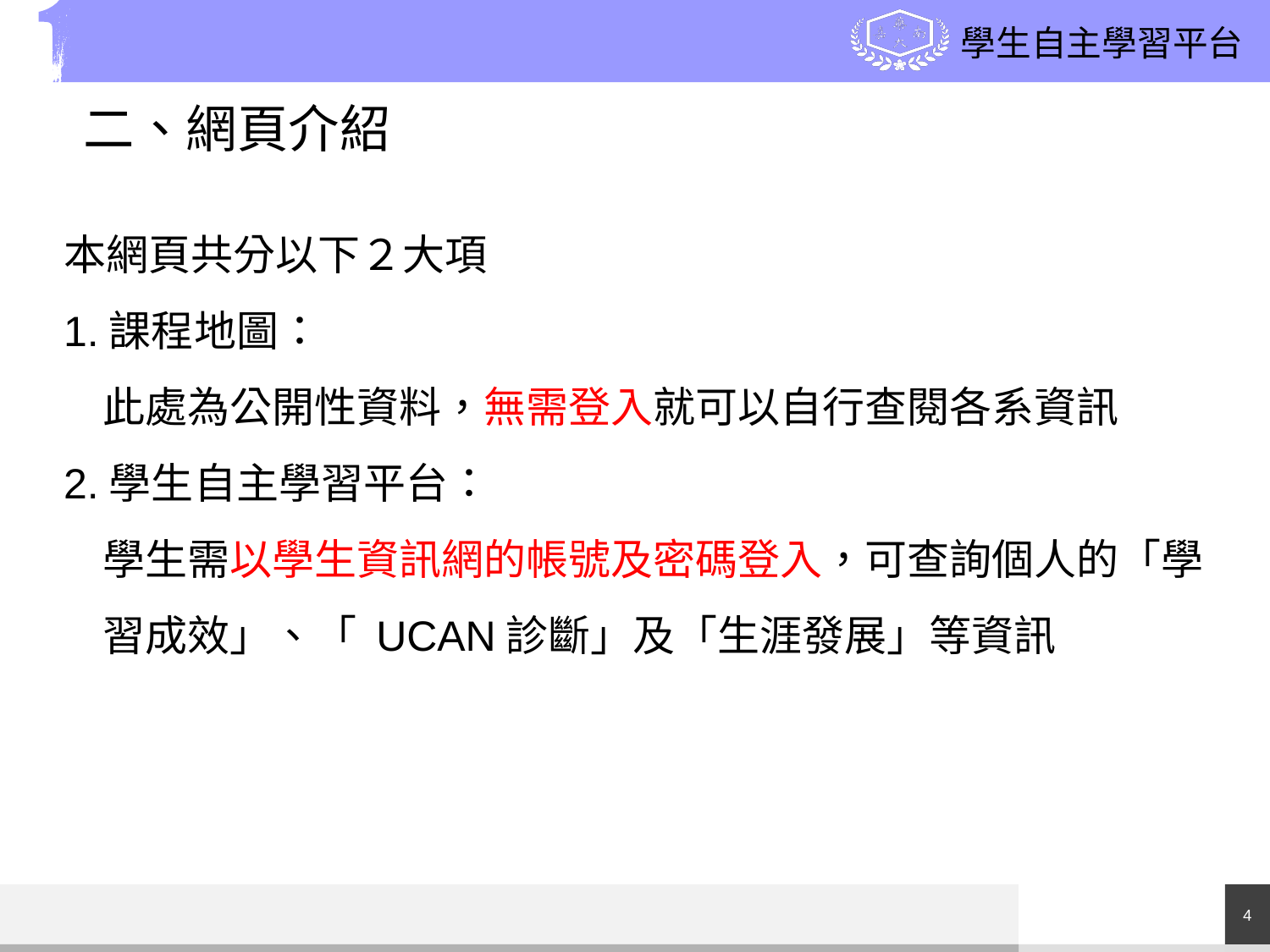

二、網頁介紹
本網頁共分以下２大項
1.課程地圖：
   此處為公開性資料，無需登入就可以自行查閱各系資訊
2.學生自主學習平台：
   學生需以學生資訊網的帳號及密碼登入，可查詢個人的「學
   習成效」、「 UCAN診斷」及「生涯發展」等資訊

4